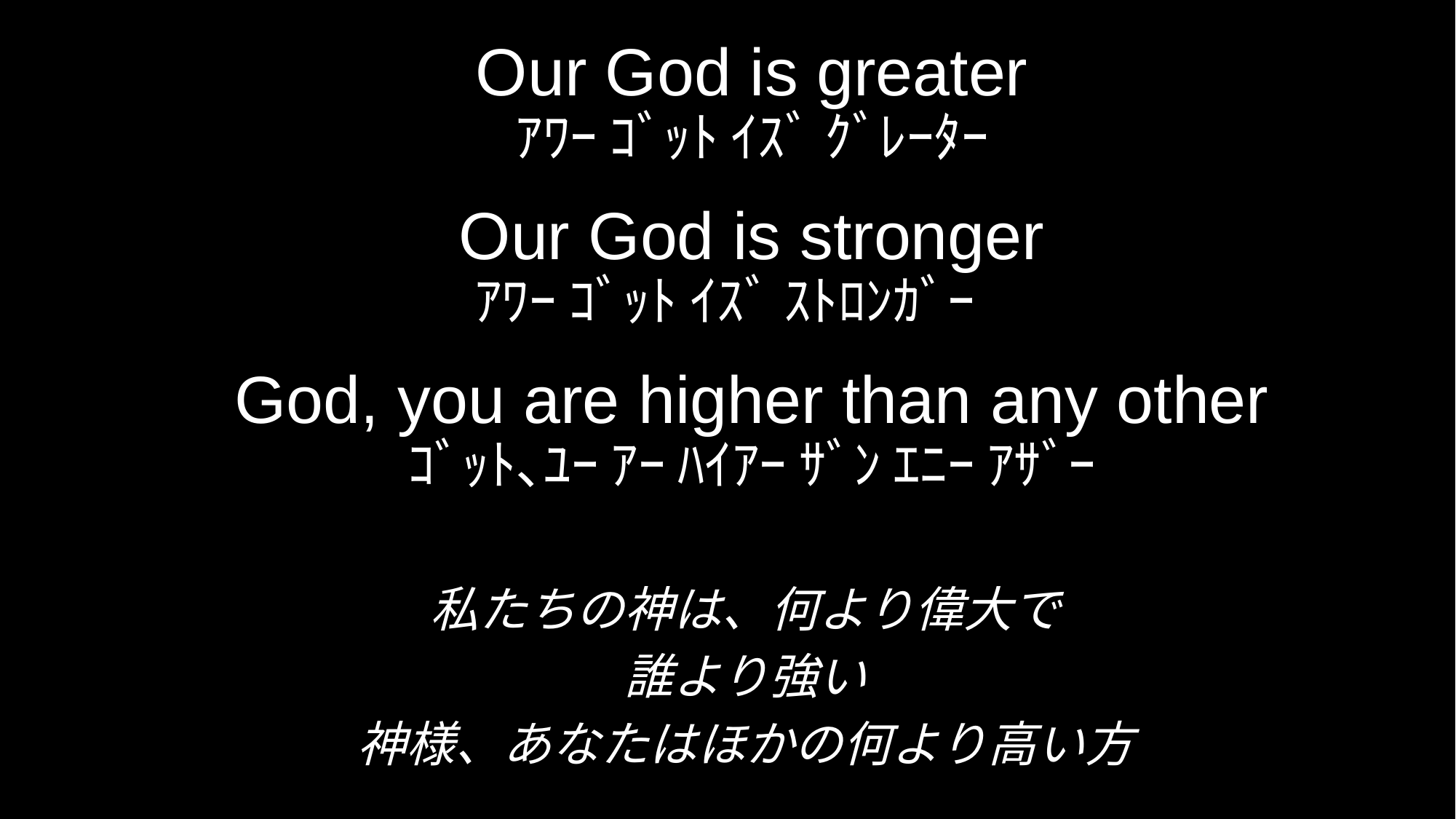

# Our God is greater ｱﾜｰ ｺﾞｯﾄ ｲｽﾞ ｸﾞﾚｰﾀｰ Our God is stronger ｱﾜｰ ｺﾞｯﾄ ｲｽﾞ ｽﾄﾛﾝｶﾞｰ　 God, you are higher than any other ｺﾞｯﾄ､ﾕｰ ｱｰ ﾊｲｱｰ ｻﾞﾝ ｴﾆｰ ｱｻﾞｰ
私たちの神は、何より偉大で
誰より強い
神様、あなたはほかの何より高い方